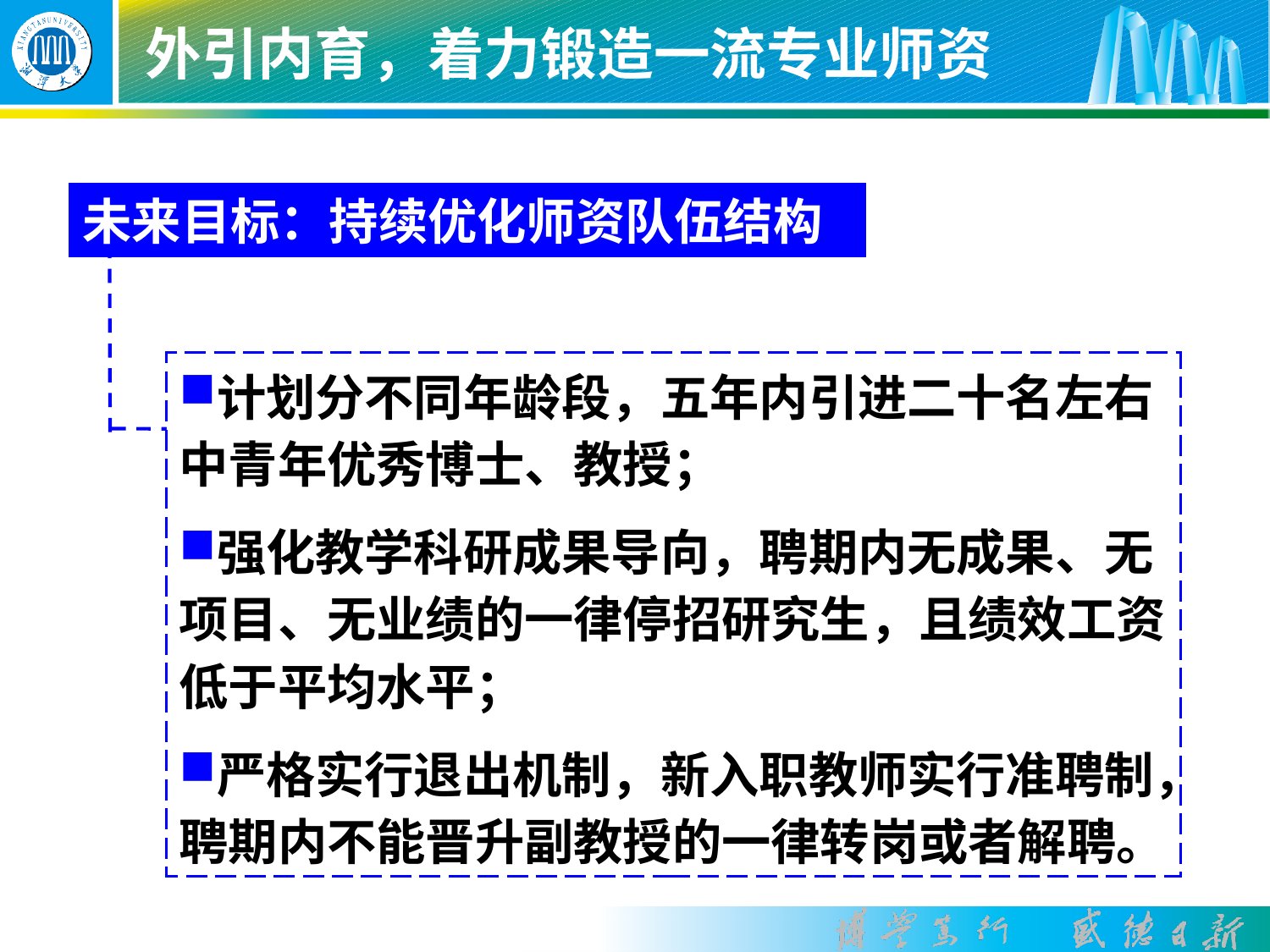

外引内育，着力锻造一流专业师资

未来目标：持续优化师资队伍结构

计划分不同年龄段，五年内引进二十名左右中青年优秀博士、教授；
强化教学科研成果导向，聘期内无成果、无项目、无业绩的一律停招研究生，且绩效工资低于平均水平；
严格实行退出机制，新入职教师实行准聘制，聘期内不能晋升副教授的一律转岗或者解聘。